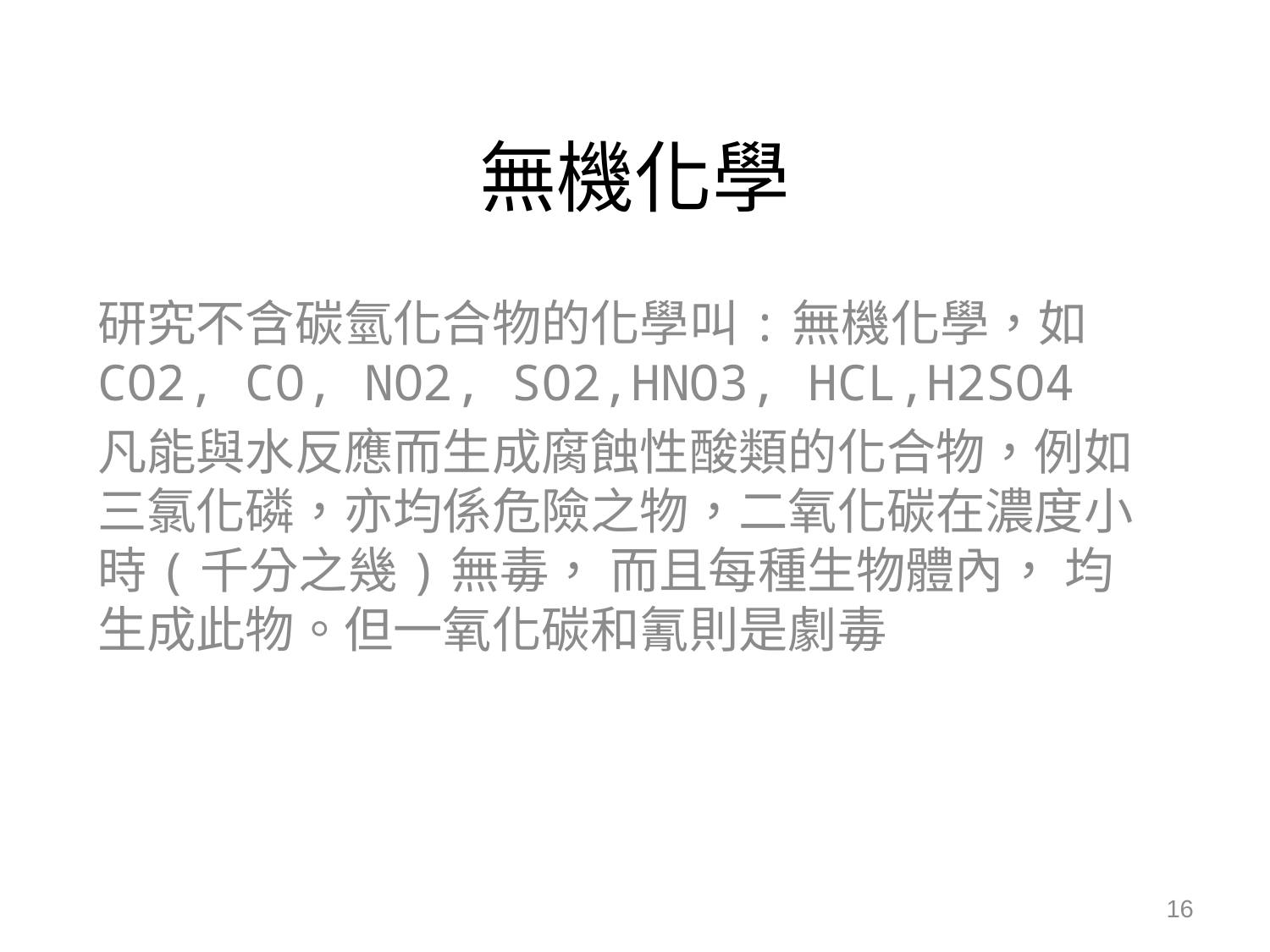

# 無機化學
研究不含碳氫化合物的化學叫:無機化學，如CO2, CO, NO2, SO2,HNO3, HCL,H2SO4
凡能與水反應而生成腐蝕性酸類的化合物，例如三氯化磷，亦均係危險之物，二氧化碳在濃度小時(千分之幾)無毒， 而且每種生物體內， 均生成此物。但一氧化碳和氰則是劇毒
16